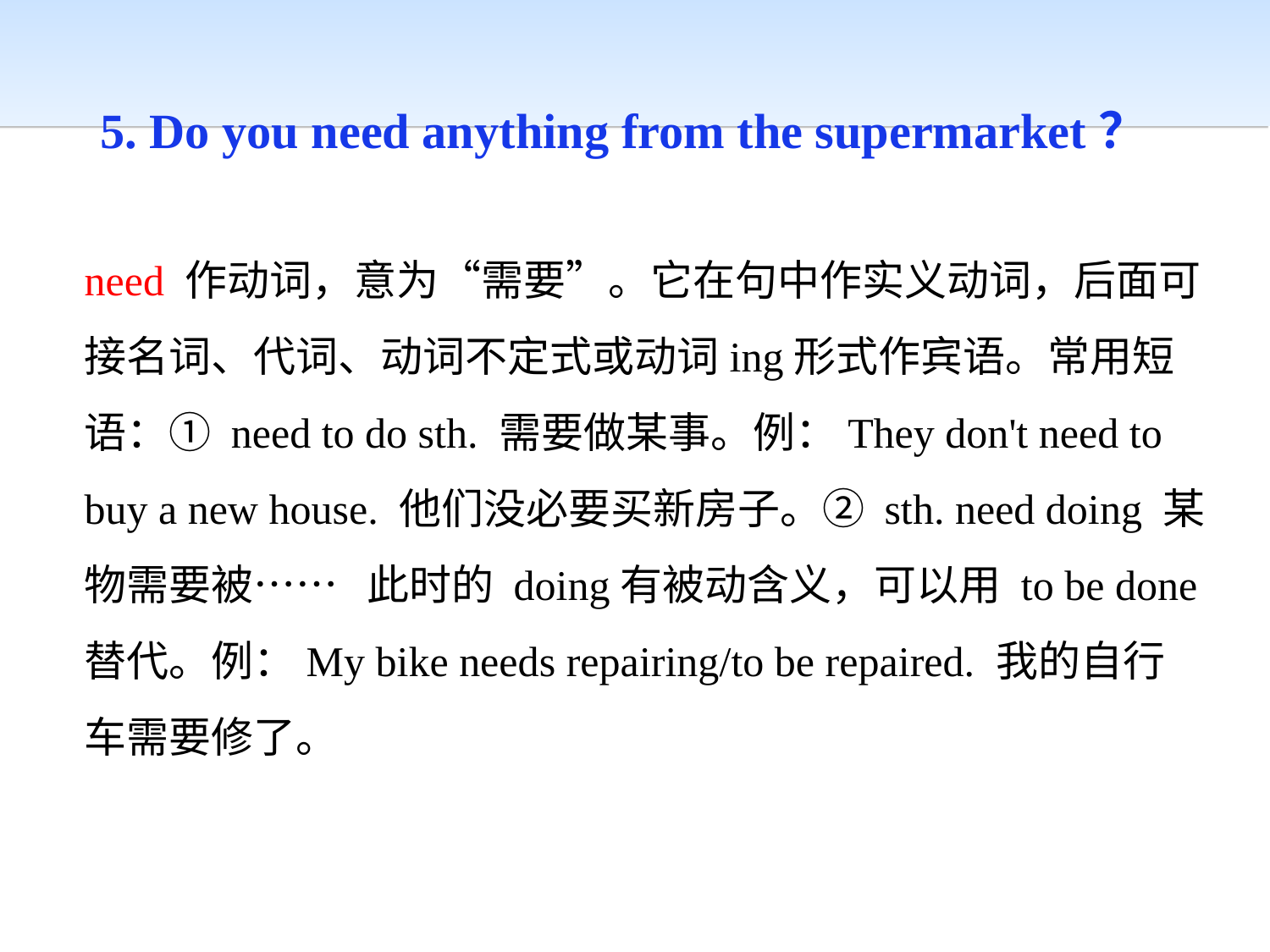

5. Do you need anything from the supermarket？
need 作动词，意为“需要”。它在句中作实义动词，后面可接名词、代词、动词不定式或动词­ing形式作宾语。常用短语：① need to do sth. 需要做某事。例：They don't need to buy a new house. 他们没必要买新房子。② sth. need doing 某物需要被……   此时的 doing有被动含义，可以用 to be done替代。例：My bike needs repairing/to be repaired. 我的自行车需要修了。